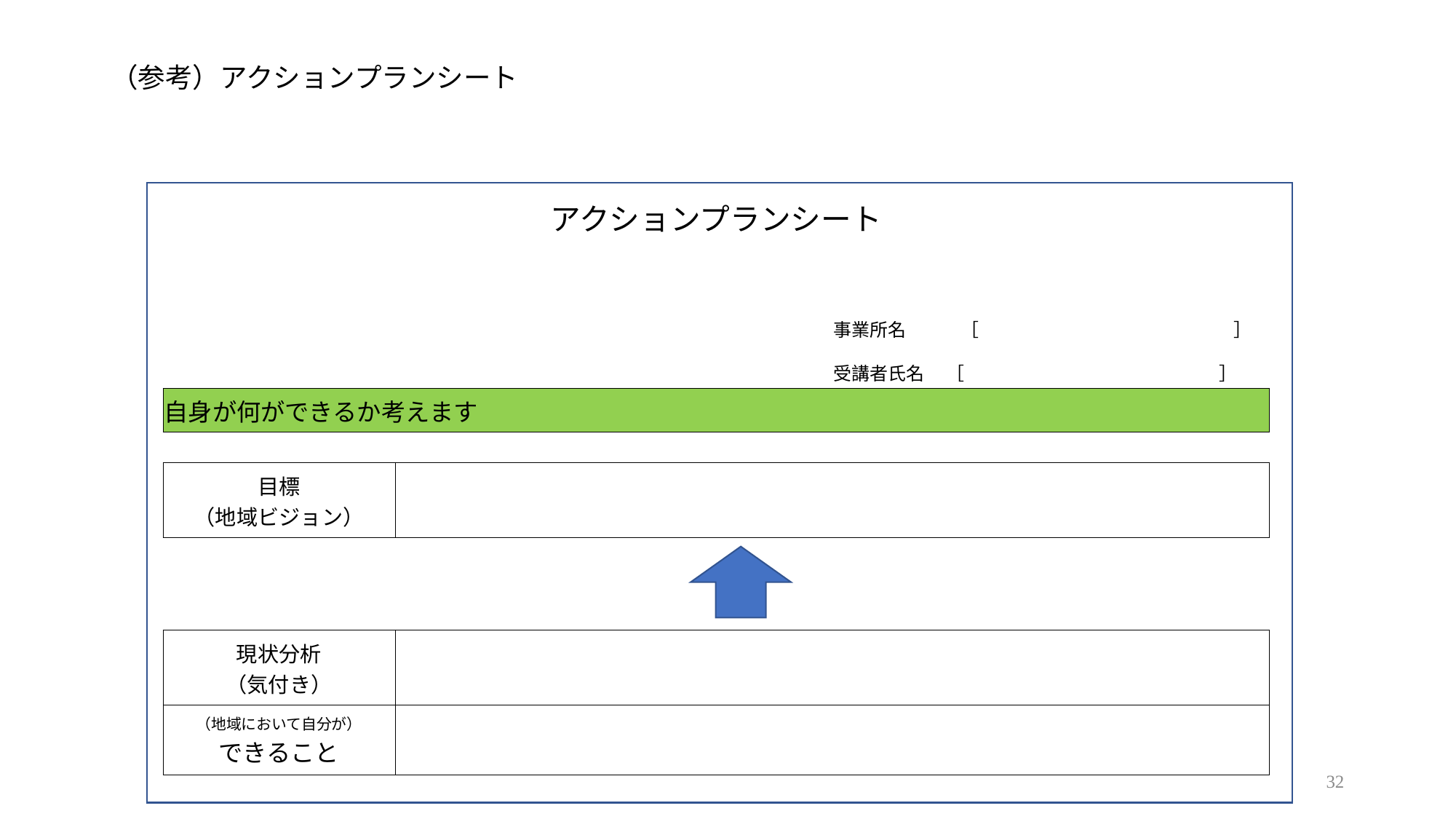

# （参考）アクションプランシート
|  |  |  |  |  |  |  |  |  |  |
| --- | --- | --- | --- | --- | --- | --- | --- | --- | --- |
|  | アクションプランシート |  |  |  |  |  |  |  |  |
|  |  |  |  |  |  |  |  |  |  |
|  |  |  |  |  |  |  |  |  |  |
|  |  |  |  |  |  | 事業所名　　　［　　　　　　　　　　　　　　］ |  |  |  |
|  |  |  |  |  |  | 受講者氏名 　［　　　　　　　　　　　　　　］ |  |  |  |
| 自身が何ができるか考えます |  |  |  |  |  |  |  |  |  |
|  |  |  |  |  |  |  |  |  |  |
| 目標 （地域ビジョン） |  |  |  |  |  |  |  |  |  |
|  |  |  |  |  |  |  |  |  |  |
|  |  |  |  |  |  |  |  |  |  |
|  |  |  |  |  |  |  |  |  |  |
| 現状分析 （気付き） |  |  |  |  |  |  |  |  |  |
| （地域において自分が） できること |  |  |  |  |  |  |  |  |  |

32